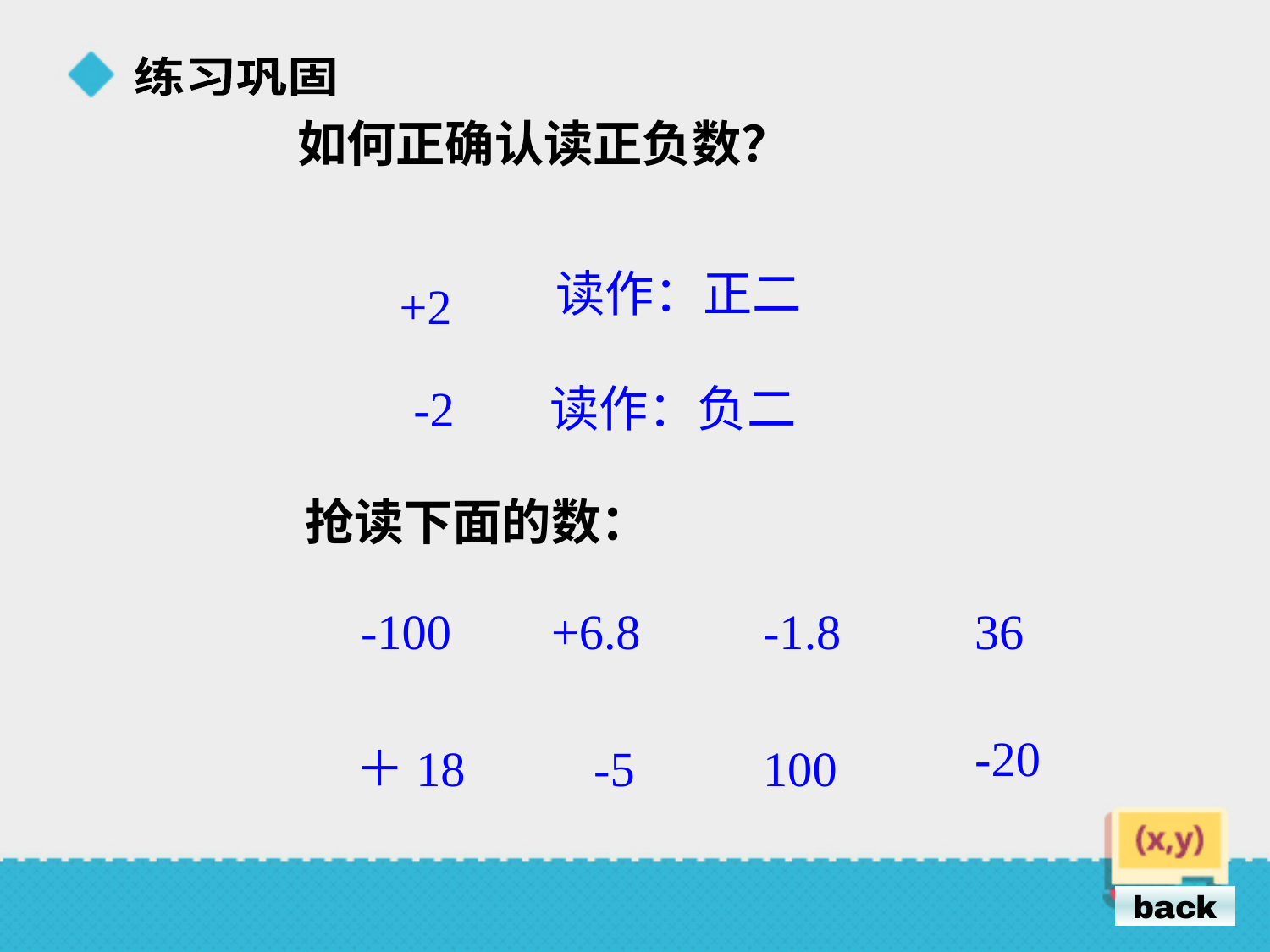

练习巩固
如何正确认读正负数？

读作：正二
+2
-2
读作：负二
抢读下面的数：
-100
+6.8
-1.8
36
-20
＋18
-5
100
back